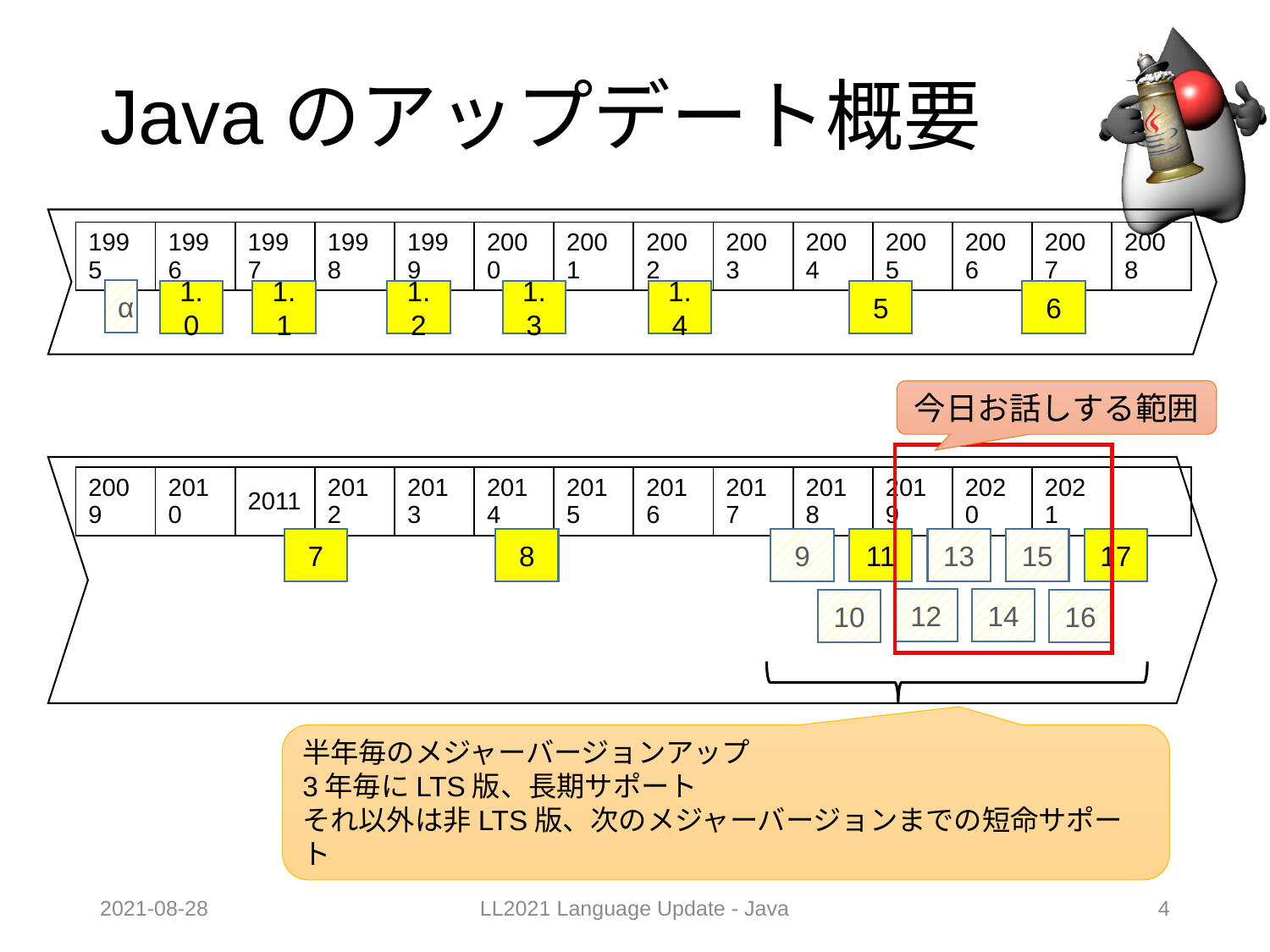

# Javaのアップデート概要

| 1995 | 1996 | 1997 | 1998 | 1999 | 2000 | 2001 | 2002 | 2003 | 2004 | 2005 | 2006 | 2007 | 2008 |
| --- | --- | --- | --- | --- | --- | --- | --- | --- | --- | --- | --- | --- | --- |
α
1.0
1.1
1.2
1.3
1.4
5
6
今日お話しする範囲

| 2009 | 2010 | 2011 | 2012 | 2013 | 2014 | 2015 | 2016 | 2017 | 2018 | 2019 | 2020 | 2021 |  |
| --- | --- | --- | --- | --- | --- | --- | --- | --- | --- | --- | --- | --- | --- |

7
8
9
11
13
15
17
12
14
16
10
半年毎のメジャーバージョンアップ
3年毎にLTS版、長期サポート
それ以外は非LTS版、次のメジャーバージョンまでの短命サポート
2021-08-28
LL2021 Language Update - Java
4